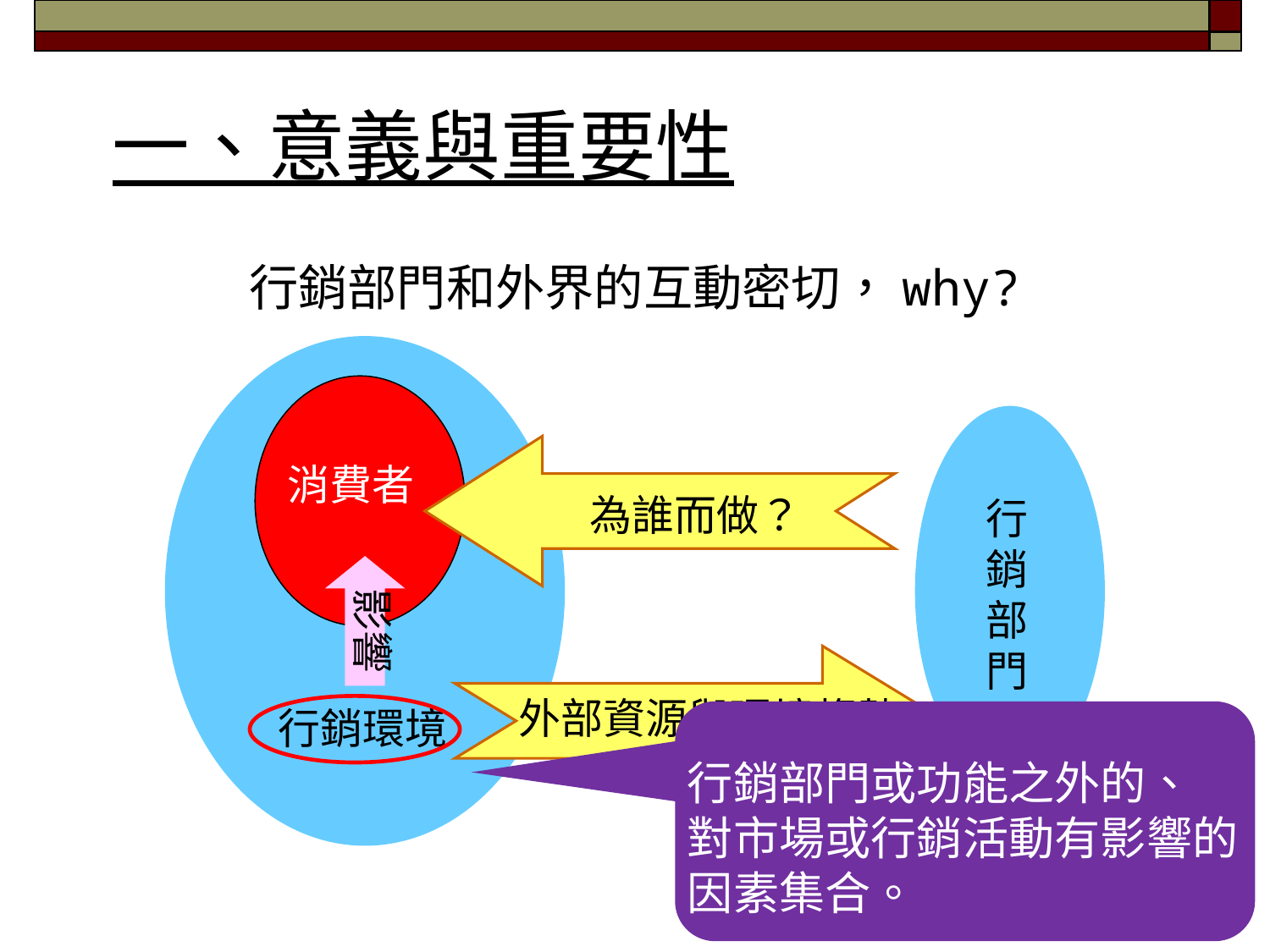

# 一、意義與重要性
行銷部門和外界的互動密切，why?

行銷環境

消費者

為誰而做？
行銷部門

影響

外部資源與環境趨勢

行銷部門或功能之外的、
對市場或行銷活動有影響的
因素集合。
3/51